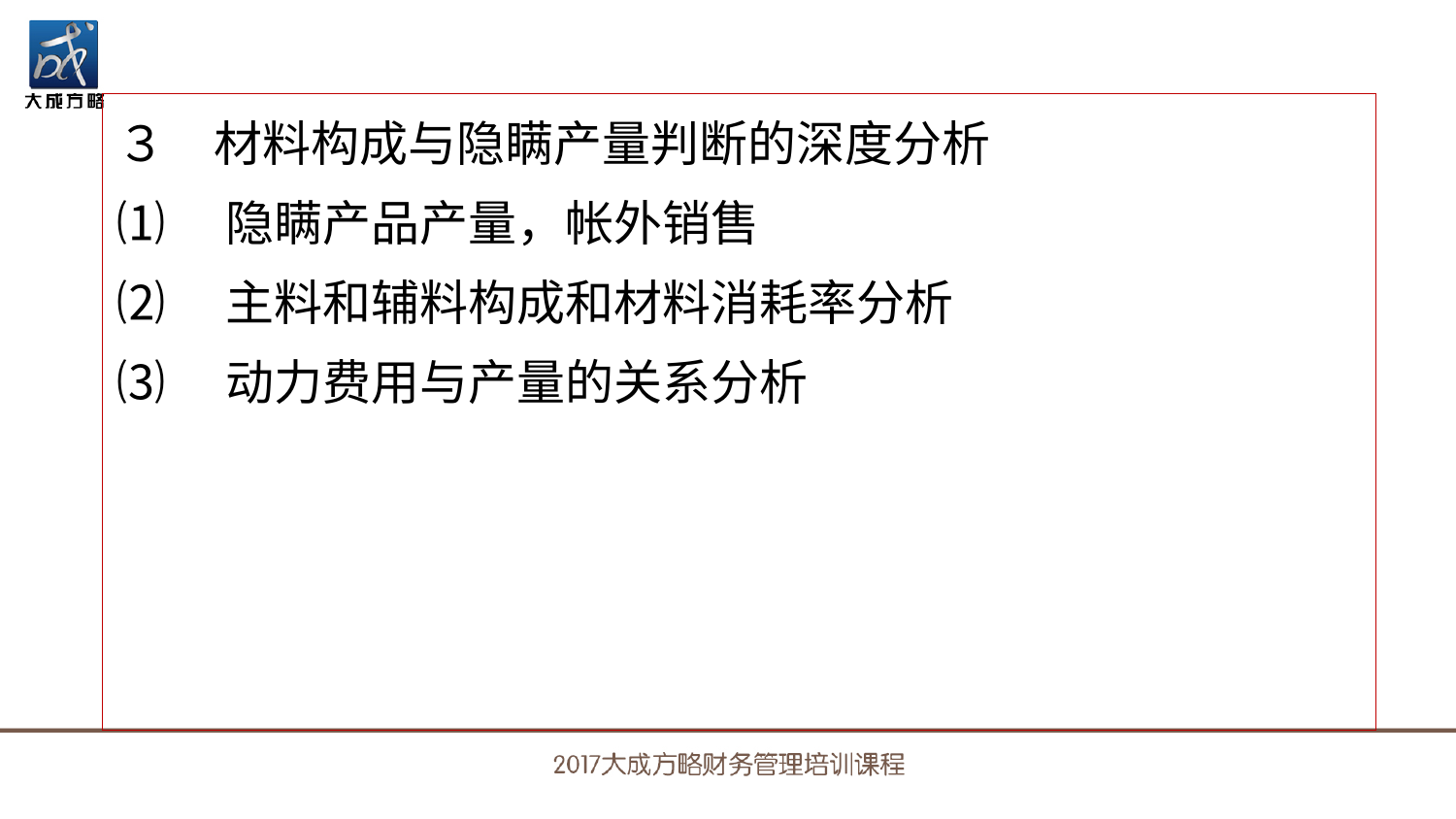

３　材料构成与隐瞒产量判断的深度分析
⑴　隐瞒产品产量，帐外销售
⑵　主料和辅料构成和材料消耗率分析
⑶　动力费用与产量的关系分析